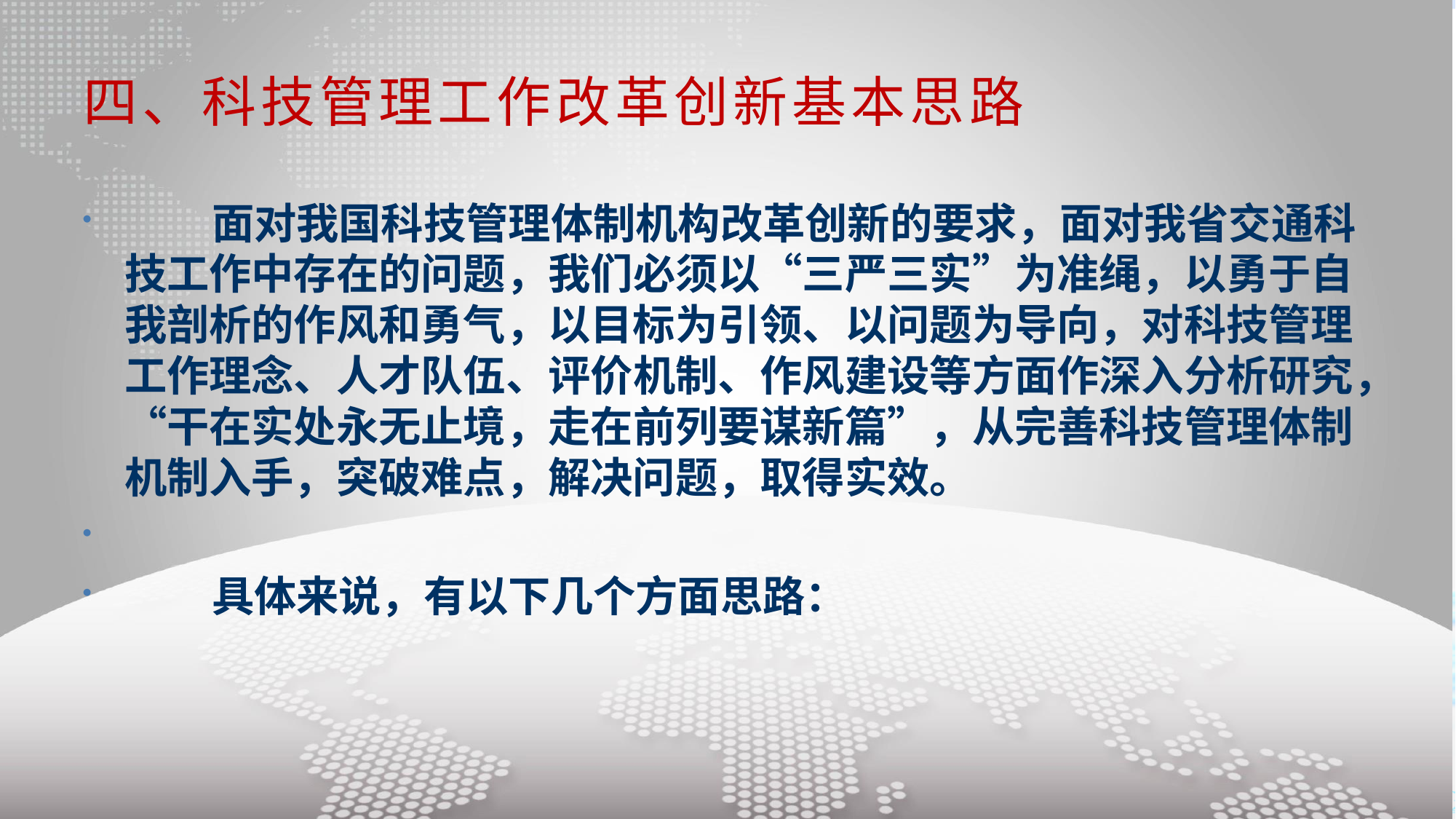

# 四、科技管理工作改革创新基本思路
        面对我国科技管理体制机构改革创新的要求，面对我省交通科技工作中存在的问题，我们必须以“三严三实”为准绳，以勇于自我剖析的作风和勇气，以目标为引领、以问题为导向，对科技管理工作理念、人才队伍、评价机制、作风建设等方面作深入分析研究，“干在实处永无止境，走在前列要谋新篇”，从完善科技管理体制机制入手，突破难点，解决问题，取得实效。

        具体来说，有以下几个方面思路：